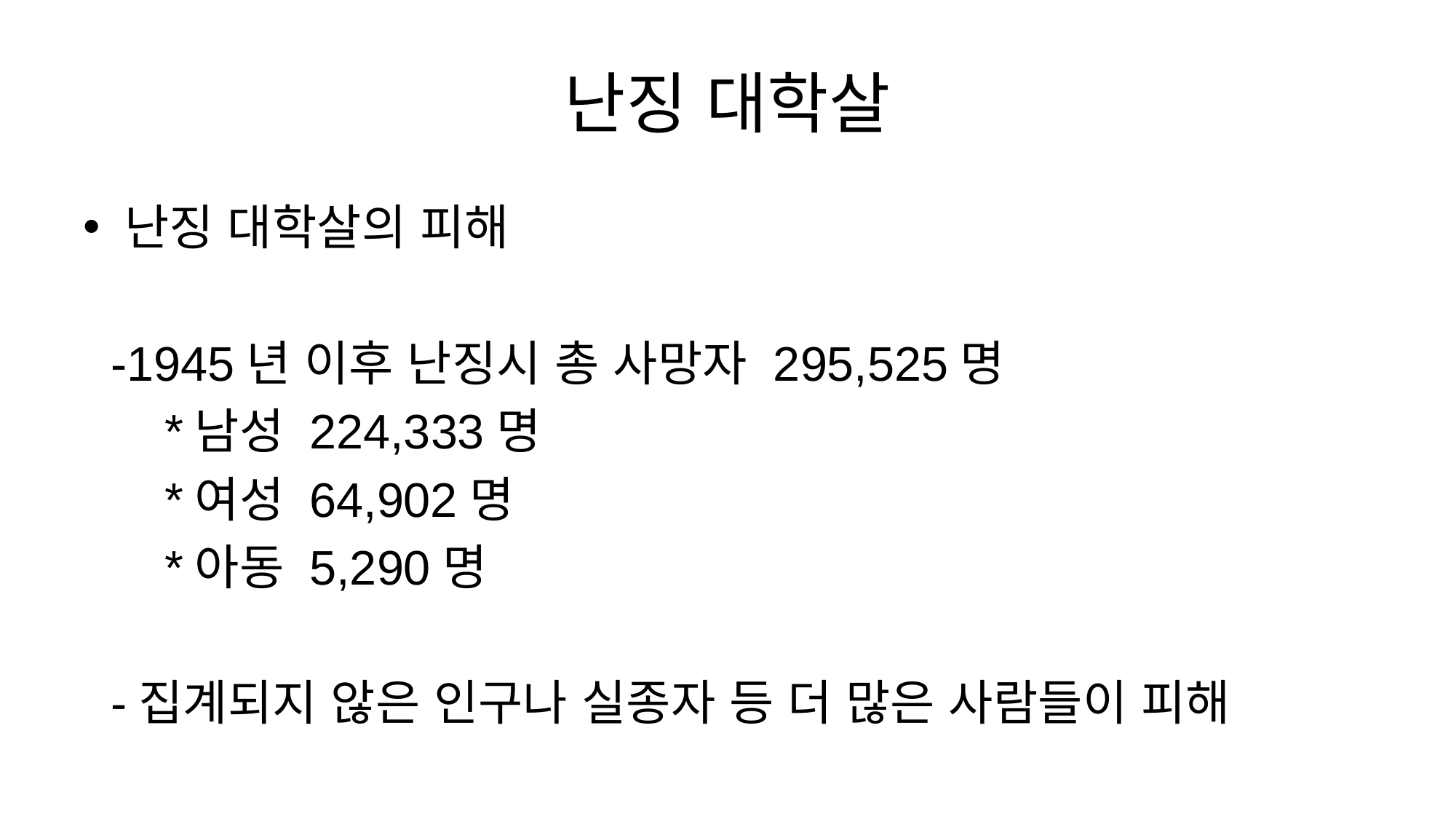

# 난징 대학살
난징 대학살의 피해

  -1945년 이후 난징시 총 사망자 295,525명
      *남성 224,333명
      *여성 64,902명
      *아동 5,290명

  -집계되지 않은 인구나 실종자 등 더 많은 사람들이 피해